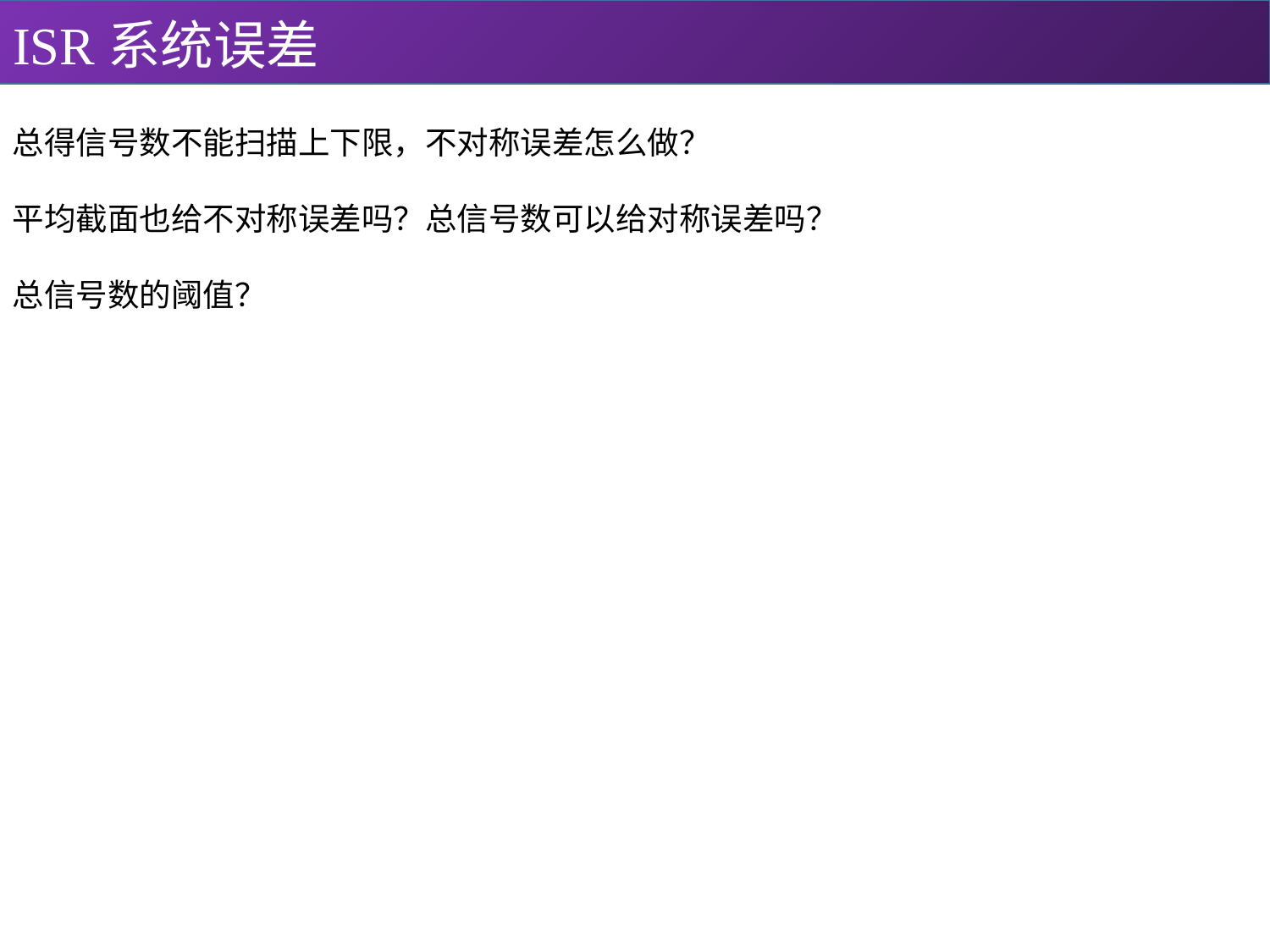

# ISR系统误差
总得信号数不能扫描上下限，不对称误差怎么做？

平均截面也给不对称误差吗？总信号数可以给对称误差吗？

总信号数的阈值？